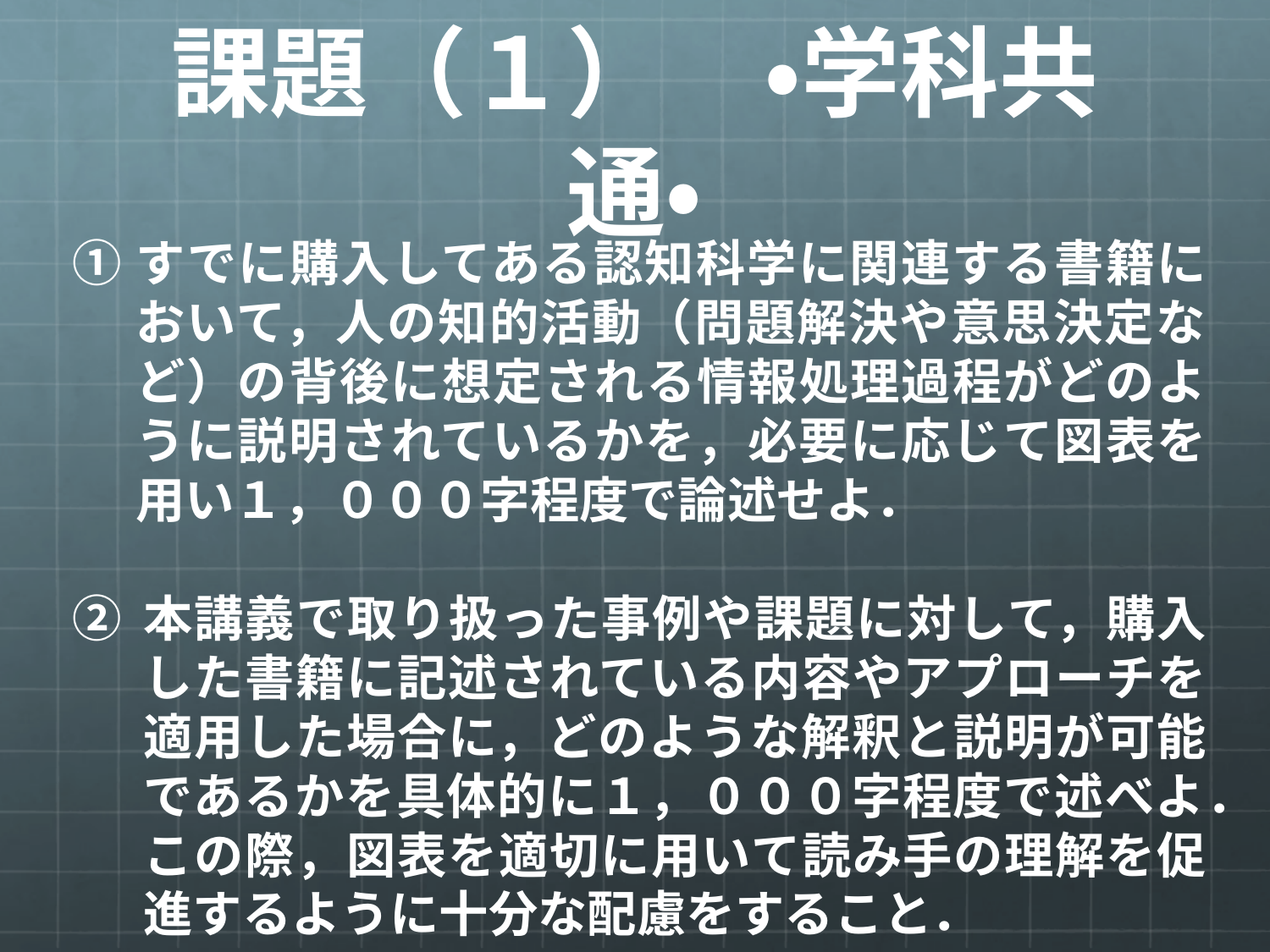

# 課題（１）　・学科共通・
すでに購入してある認知科学に関連する書籍において，人の知的活動（問題解決や意思決定など）の背後に想定される情報処理過程がどのように説明されているかを，必要に応じて図表を用い１，０００字程度で論述せよ．

本講義で取り扱った事例や課題に対して，購入した書籍に記述されている内容やアプローチを適用した場合に，どのような解釈と説明が可能であるかを具体的に１，０００字程度で述べよ．この際，図表を適切に用いて読み手の理解を促進するように十分な配慮をすること．